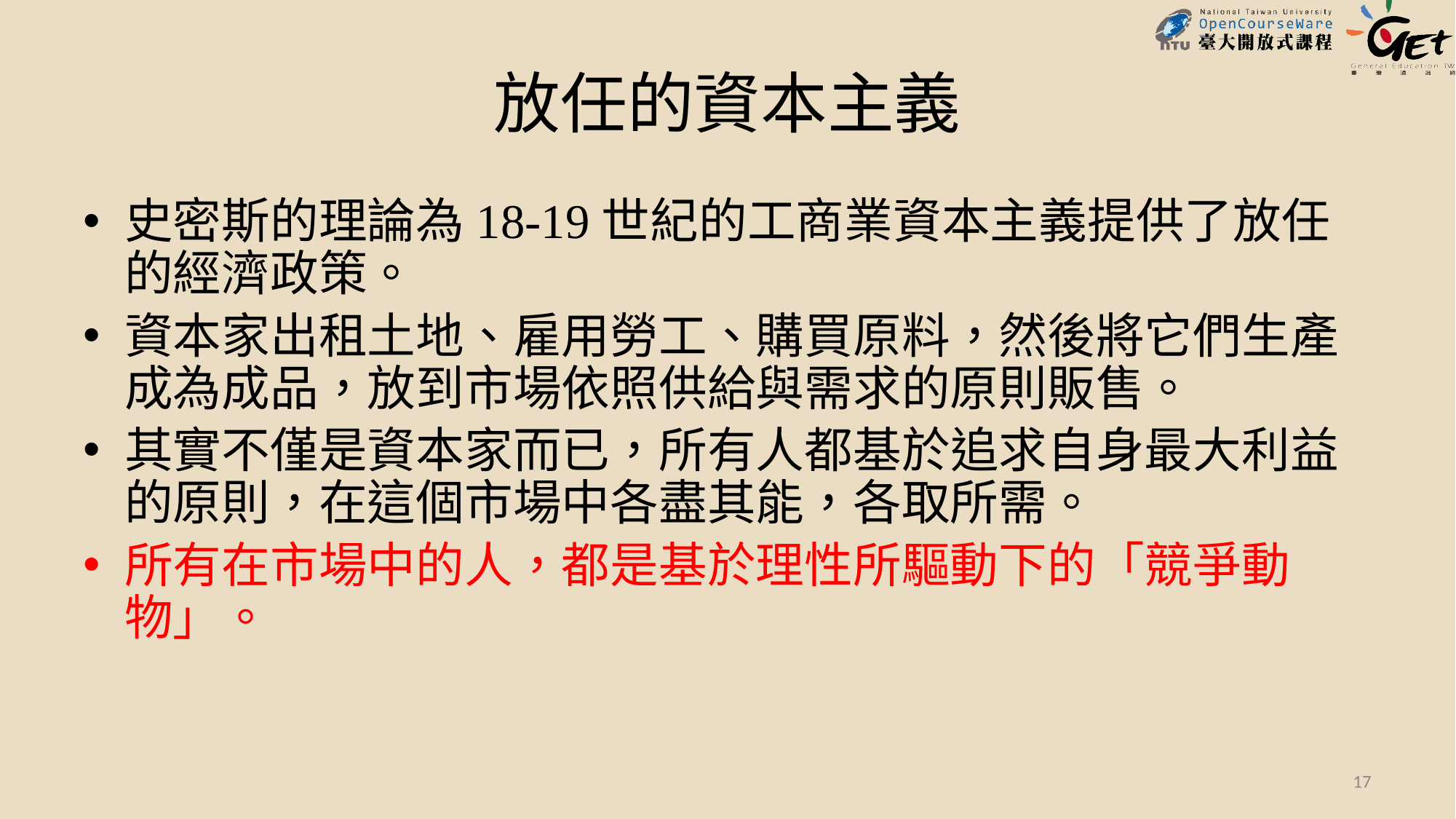

# 放任的資本主義
史密斯的理論為18-19世紀的工商業資本主義提供了放任的經濟政策。
資本家出租土地、雇用勞工、購買原料，然後將它們生產成為成品，放到市場依照供給與需求的原則販售。
其實不僅是資本家而已，所有人都基於追求自身最大利益的原則，在這個市場中各盡其能，各取所需。
所有在市場中的人，都是基於理性所驅動下的「競爭動物」。
17